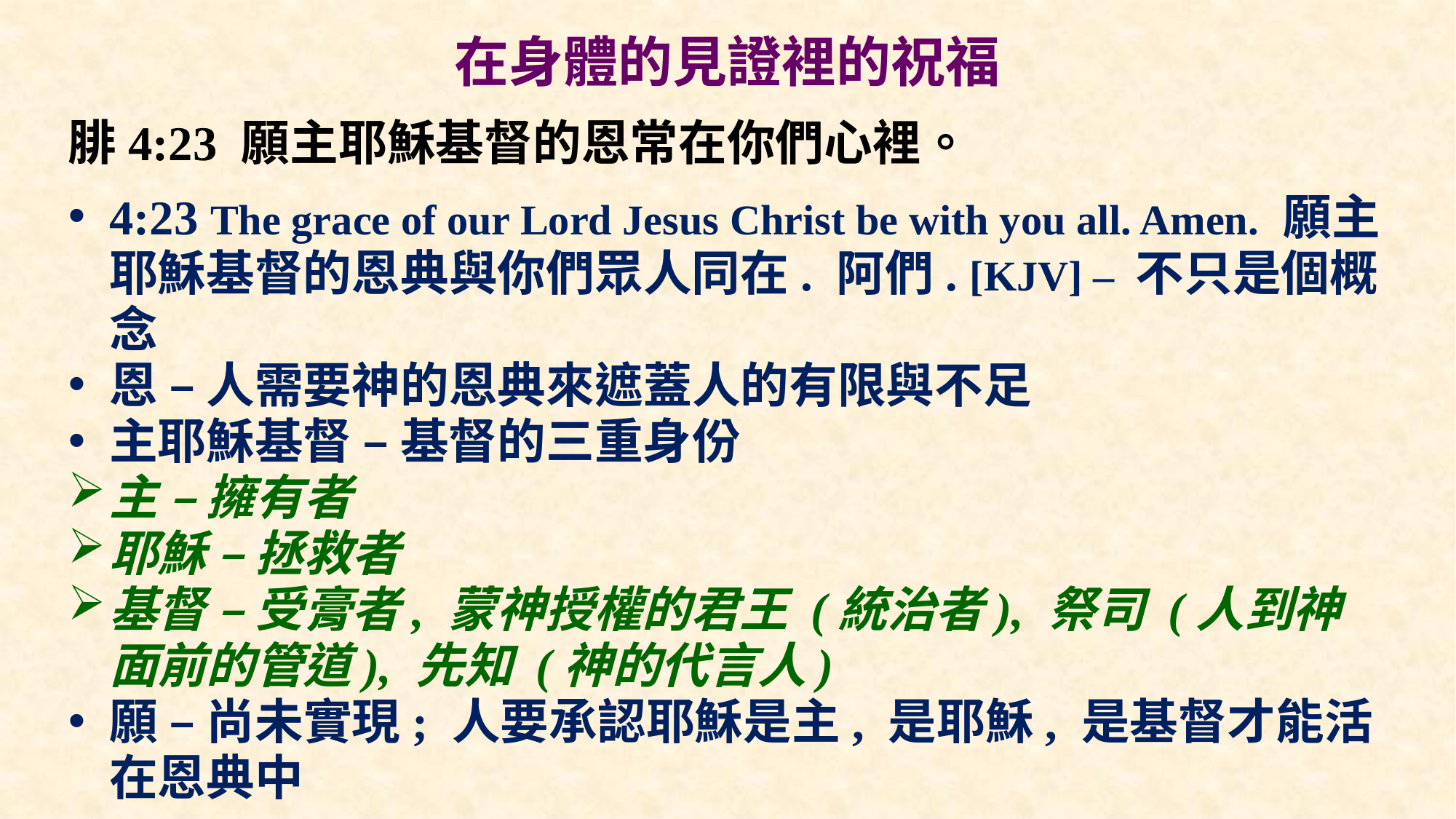

# 在身體的見證裡的祝福
腓4:23 願主耶穌基督的恩常在你們心裡。
4:23 The grace of our Lord Jesus Christ be with you all. Amen. 願主耶穌基督的恩典與你們眾人同在. 阿們. [KJV] – 不只是個概念
恩 – 人需要神的恩典來遮蓋人的有限與不足
主耶穌基督 – 基督的三重身份
主 – 擁有者
耶穌 – 拯救者
基督 – 受膏者, 蒙神授權的君王 (統治者), 祭司 (人到神面前的管道), 先知 (神的代言人)
願 – 尚未實現; 人要承認耶穌是主, 是耶穌, 是基督才能活在恩典中